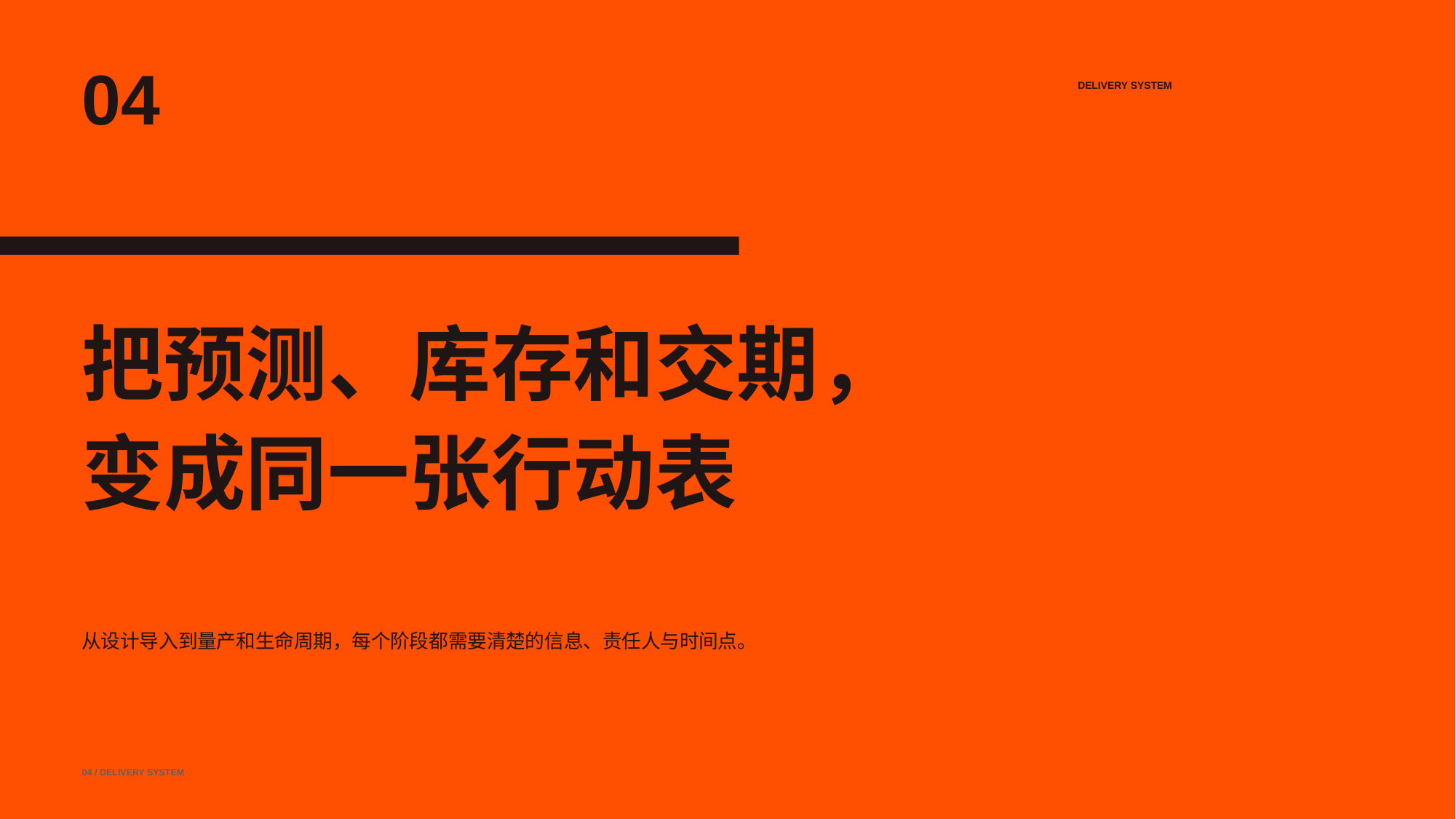

04
DELIVERY SYSTEM

把预测、库存和交期，
变成同一张行动表
从设计导入到量产和生命周期，每个阶段都需要清楚的信息、责任人与时间点。
04 / DELIVERY SYSTEM
19